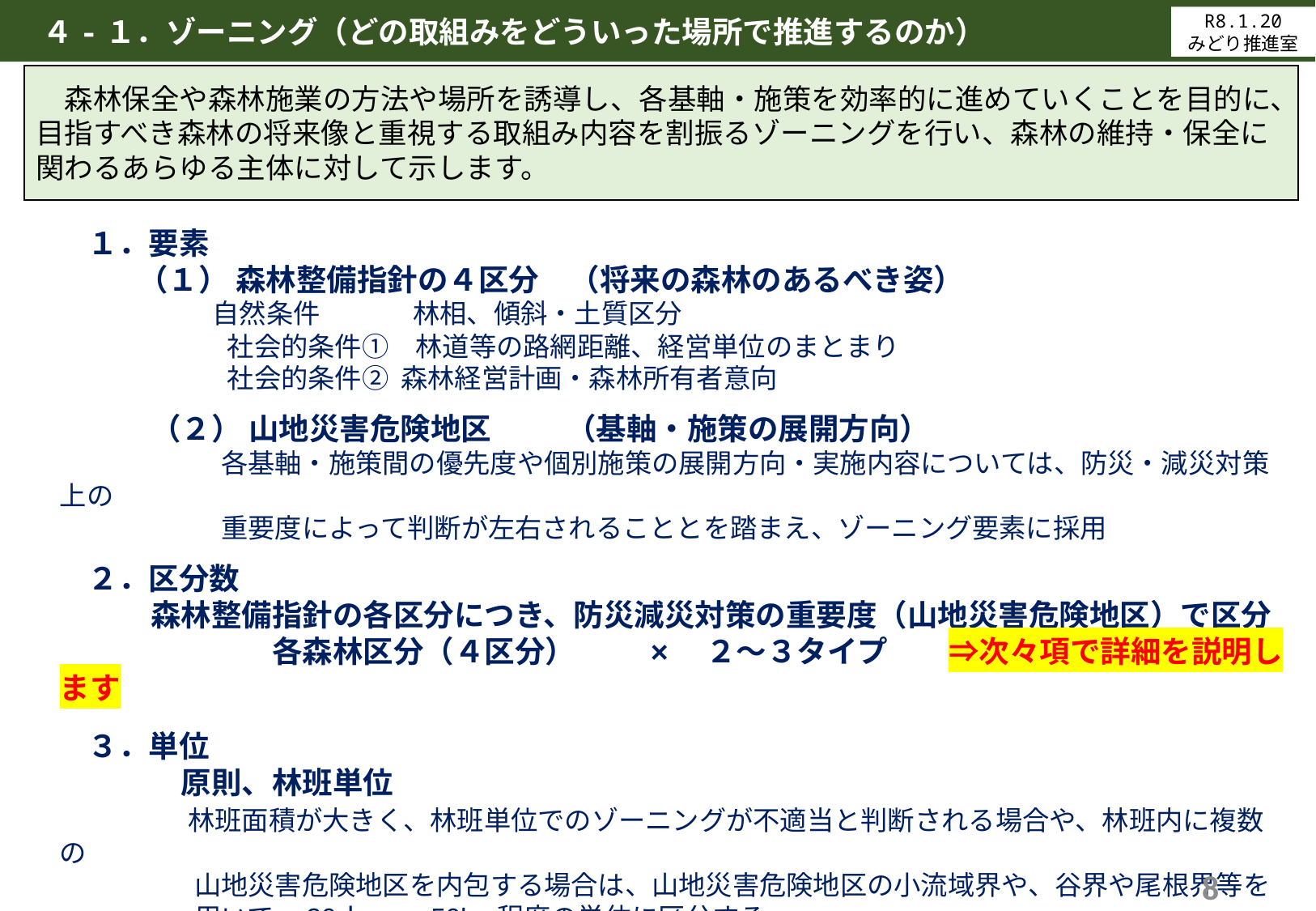

４-１．ゾーニング（どの取組みをどういった場所で推進するのか）
R8.1.20
みどり推進室
R7.10.20
みどり推進室
　森林保全や森林施業の方法や場所を誘導し、各基軸・施策を効率的に進めていくことを目的に、目指すべき森林の将来像と重視する取組み内容を割振るゾーニングを行い、森林の維持・保全に関わるあらゆる主体に対して示します。
   １．要素
　　　（１） 森林整備指針の４区分　（将来の森林のあるべき姿）
　　　　  　 自然条件 　　　 林相、傾斜・土質区分
　　　　　　 社会的条件①　林道等の路網距離、経営単位のまとまり
　　　　　　 社会的条件②  森林経営計画・森林所有者意向

　　　（２） 山地災害危険地区　　  （基軸・施策の展開方向）
　　　　　　各基軸・施策間の優先度や個別施策の展開方向・実施内容については、防災・減災対策上の
　　　　　　重要度によって判断が左右されることとを踏まえ、ゾーニング要素に採用

   ２．区分数
　　　森林整備指針の各区分につき、防災減災対策の重要度（山地災害危険地区）で区分
　　　　　　　各森林区分（４区分） 　　×　２～３タイプ　　⇒次々項で詳細を説明します

   ３．単位
　　　　原則、林班単位
　　 　　林班面積が大きく、林班単位でのゾーニングが不適当と判断される場合や、林班内に複数の
　　　　　山地災害危険地区を内包する場合は、山地災害危険地区の小流域界や、谷界や尾根界等を
　　　　　用いて、30ｈa～50ha程度の単位に区分する。

8